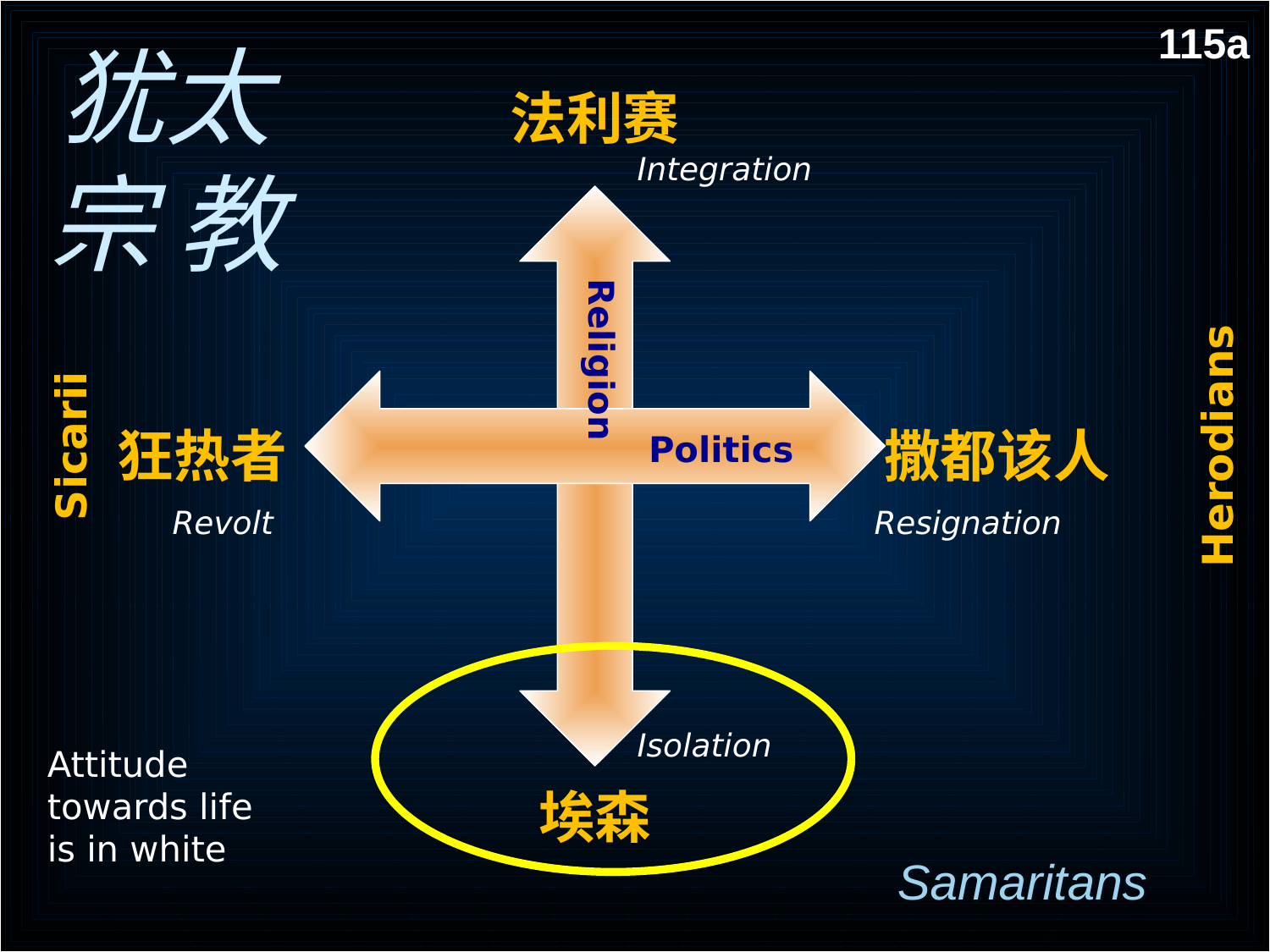

# 犹太宗 教
115a
法利赛
Integration

Religion

狂热者
撒都该人
Sicarii
Herodians
Politics
Revolt
Resignation

Isolation
Attitude towards life is in white
埃森
Samaritans